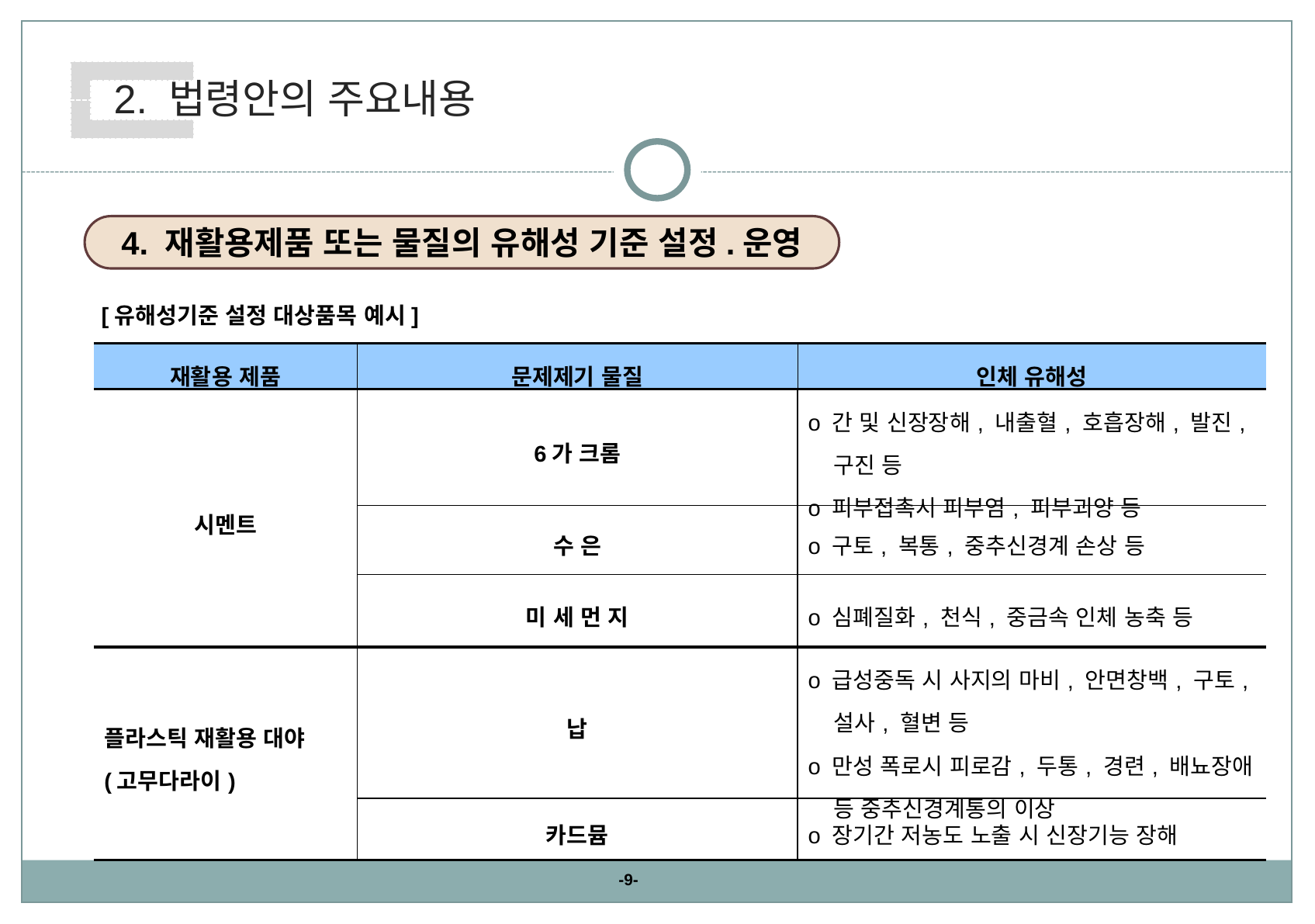

2. 법령안의 주요내용

4. 재활용제품 또는 물질의 유해성 기준 설정.운영
 [유해성기준 설정 대상품목 예시]
| 재활용 제품 | 문제제기 물질 | 인체 유해성 |
| --- | --- | --- |
| 시멘트 | 6가 크롬 | o 간 및 신장장해, 내출혈, 호흡장해, 발진, 구진 등 o 피부접촉시 피부염, 피부괴양 등 |
|  | 수 은 | o 구토, 복통, 중추신경계 손상 등 |
|  | 미 세 먼 지 | o 심폐질화, 천식, 중금속 인체 농축 등 |
| 플라스틱 재활용 대야 (고무다라이) | 납 | o 급성중독 시 사지의 마비, 안면창백, 구토, 설사, 혈변 등 o 만성 폭로시 피로감, 두통, 경련, 배뇨장애 등 중추신경계통의 이상 |
|  | 카드뮴 | o 장기간 저농도 노출 시 신장기능 장해 |
-9-